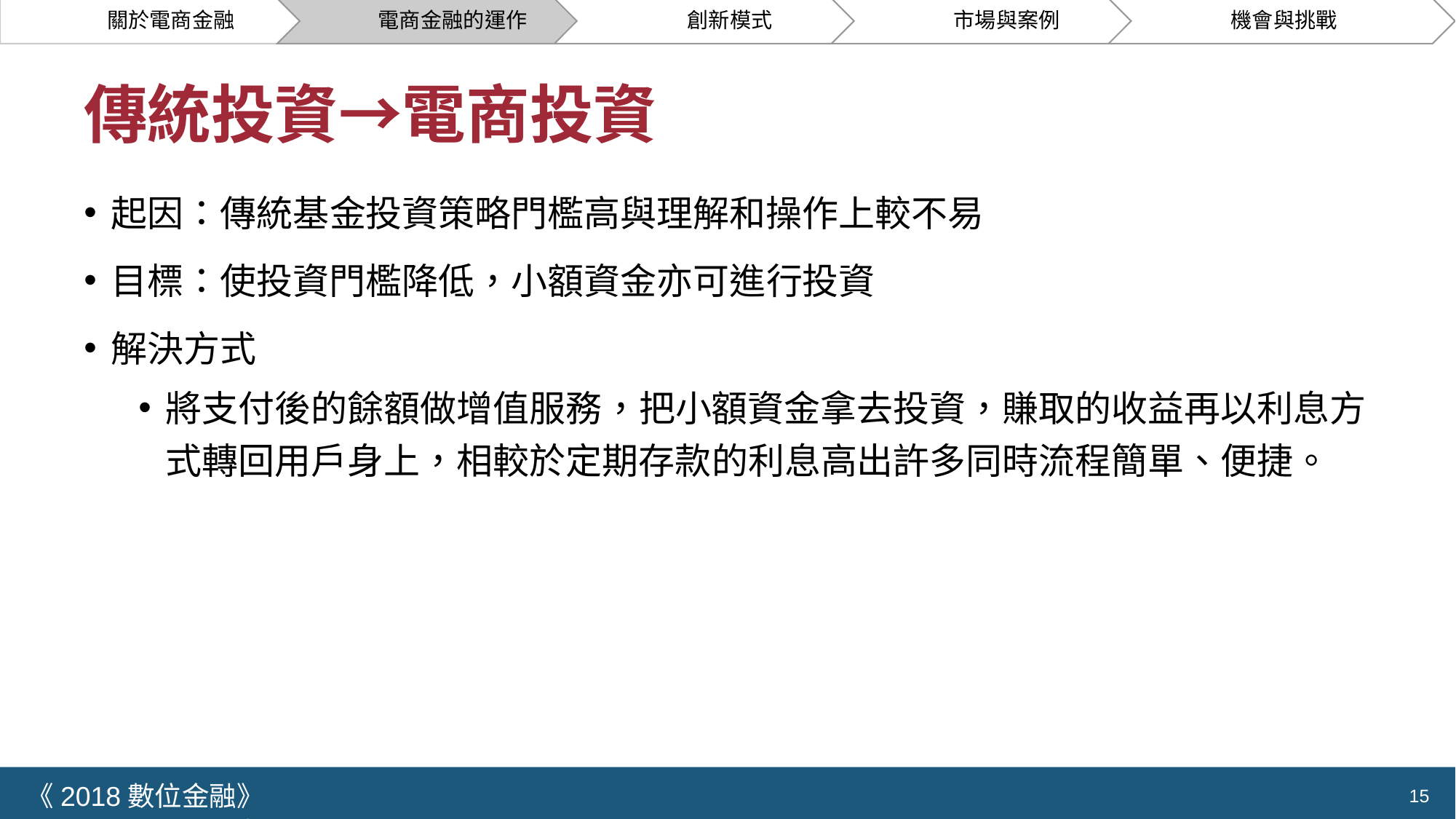

關於電商金融
電商金融的運作
創新模式
市場與案例
機會與挑戰
# 傳統投資→電商投資
起因：傳統基金投資策略門檻高與理解和操作上較不易
目標：使投資門檻降低，小額資金亦可進行投資
解決方式
將支付後的餘額做增值服務，把小額資金拿去投資，賺取的收益再以利息方式轉回用戶身上，相較於定期存款的利息高出許多同時流程簡單、便捷。
《2018數位金融》                                                                                                                                             	NCTU.IIM.IEBI Lab
15